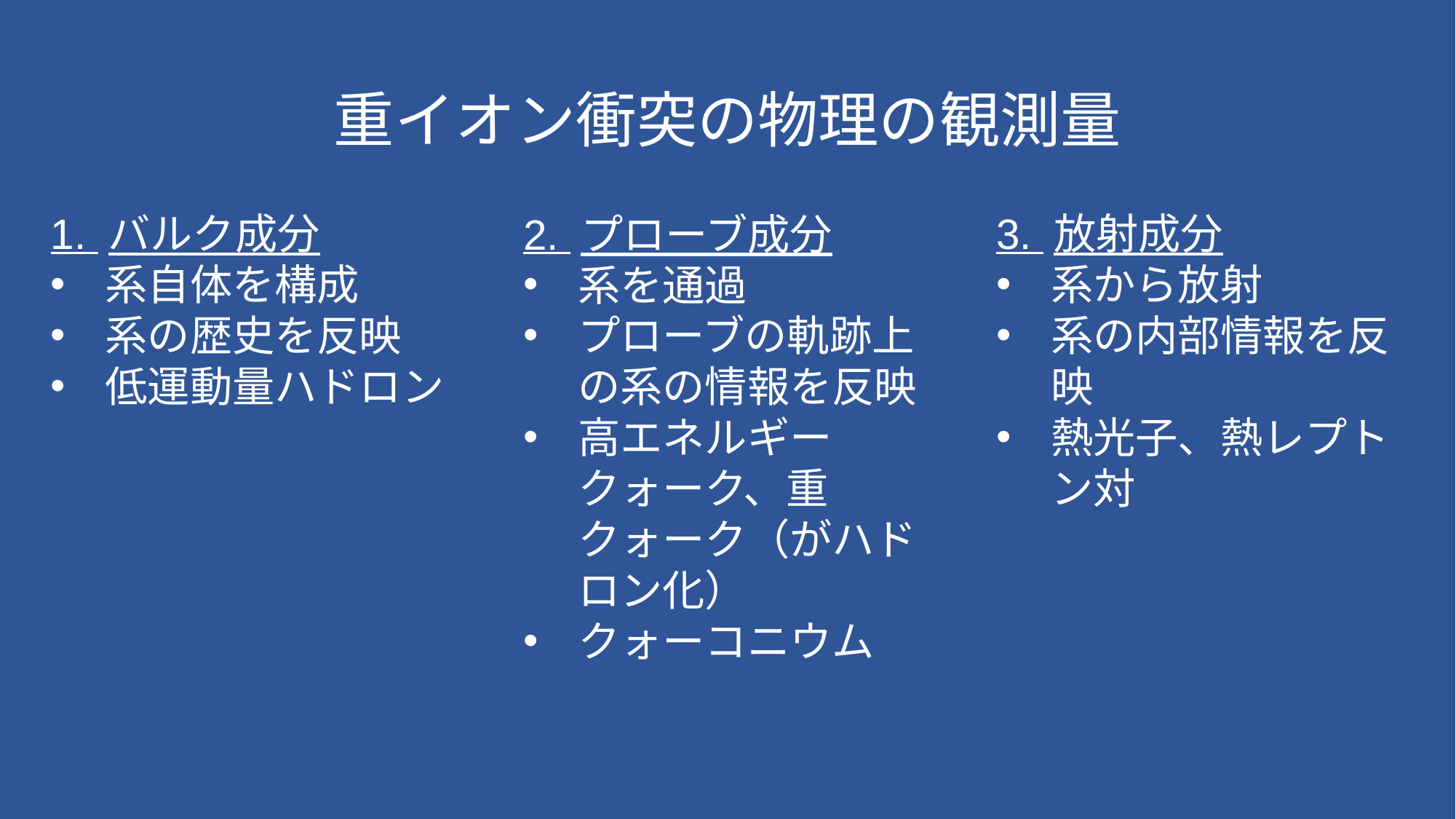

# 重イオン衝突の物理の観測量
1. バルク成分
系自体を構成
系の歴史を反映
低運動量ハドロン
2. プローブ成分
系を通過
プローブの軌跡上の系の情報を反映
高エネルギークォーク、重クォーク（がハドロン化）
クォーコニウム
3. 放射成分
系から放射
系の内部情報を反映
熱光子、熱レプトン対